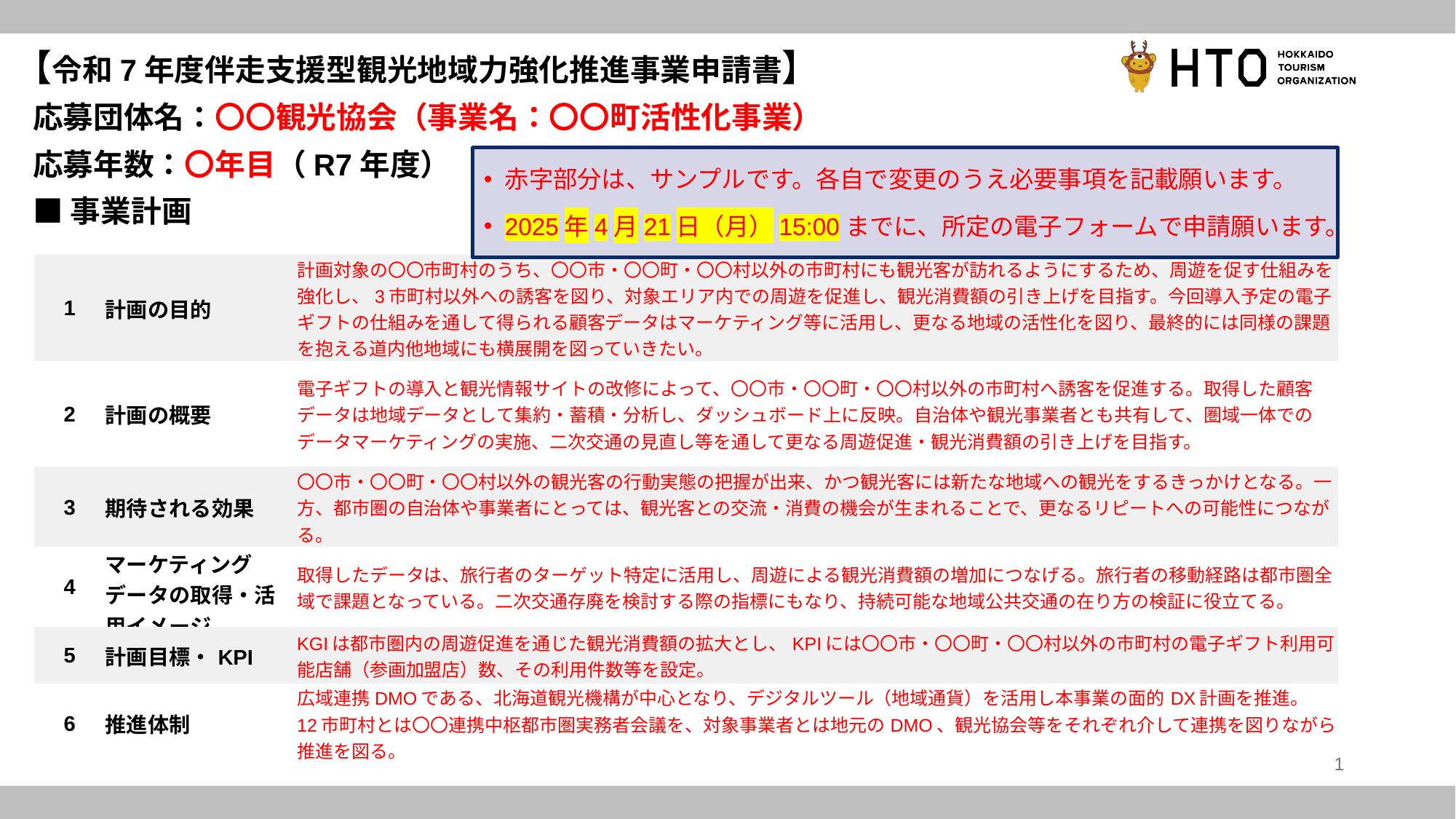

【令和7年度伴走支援型観光地域力強化推進事業申請書】
応募団体名：〇〇観光協会（事業名：〇〇町活性化事業）
応募年数：〇年目（R7年度）
赤字部分は、サンプルです。各自で変更のうえ必要事項を記載願います。
2025年4月21日（月）15:00までに、所定の電子フォームで申請願います。
■事業計画
| 1 | 計画の目的 | 計画対象の〇〇市町村のうち、〇〇市・〇〇町・〇〇村以外の市町村にも観光客が訪れるようにするため、周遊を促す仕組みを強化し、3市町村以外への誘客を図り、対象エリア内での周遊を促進し、観光消費額の引き上げを目指す。今回導入予定の電子ギフトの仕組みを通して得られる顧客データはマーケティング等に活用し、更なる地域の活性化を図り、最終的には同様の課題を抱える道内他地域にも横展開を図っていきたい。 |
| --- | --- | --- |
| 2 | 計画の概要 | 電子ギフトの導入と観光情報サイトの改修によって、〇〇市・〇〇町・〇〇村以外の市町村へ誘客を促進する。取得した顧客データは地域データとして集約・蓄積・分析し、ダッシュボード上に反映。自治体や観光事業者とも共有して、圏域一体でのデータマーケティングの実施、二次交通の見直し等を通して更なる周遊促進・観光消費額の引き上げを目指す。​ |
| 3 | 期待される効果 | 〇〇市・〇〇町・〇〇村以外の観光客の行動実態の把握が出来、かつ観光客には新たな地域への観光をするきっかけとなる。一方、都市圏の自治体や事業者にとっては、観光客との交流・消費の機会が生まれることで、更なるリピートへの可能性につながる。 |
| 4 | マーケティングデータの取得・活用イメージ | 取得したデータは、旅行者のターゲット特定に活用し、周遊による観光消費額の増加につなげる。旅行者の移動経路は都市圏全域で課題となっている。二次交通存廃を検討する際の指標にもなり、持続可能な地域公共交通の在り方の検証に役立てる。 |
| 5 | 計画目標・KPI | KGIは都市圏内の周遊促進を通じた観光消費額の拡大とし、KPIには〇〇市・〇〇町・〇〇村以外の市町村の電子ギフト利用可能店舗（参画加盟店）数、その利用件数等を設定。 |
| 6 | 推進体制 | 広域連携DMOである、北海道観光機構が中心となり、デジタルツール（地域通貨）を活用し本事業の面的DX計画を推進。 12市町村とは〇〇連携中枢都市圏実務者会議を、対象事業者とは地元のDMO、観光協会等をそれぞれ介して連携を図りながら推進を図る。 |
1